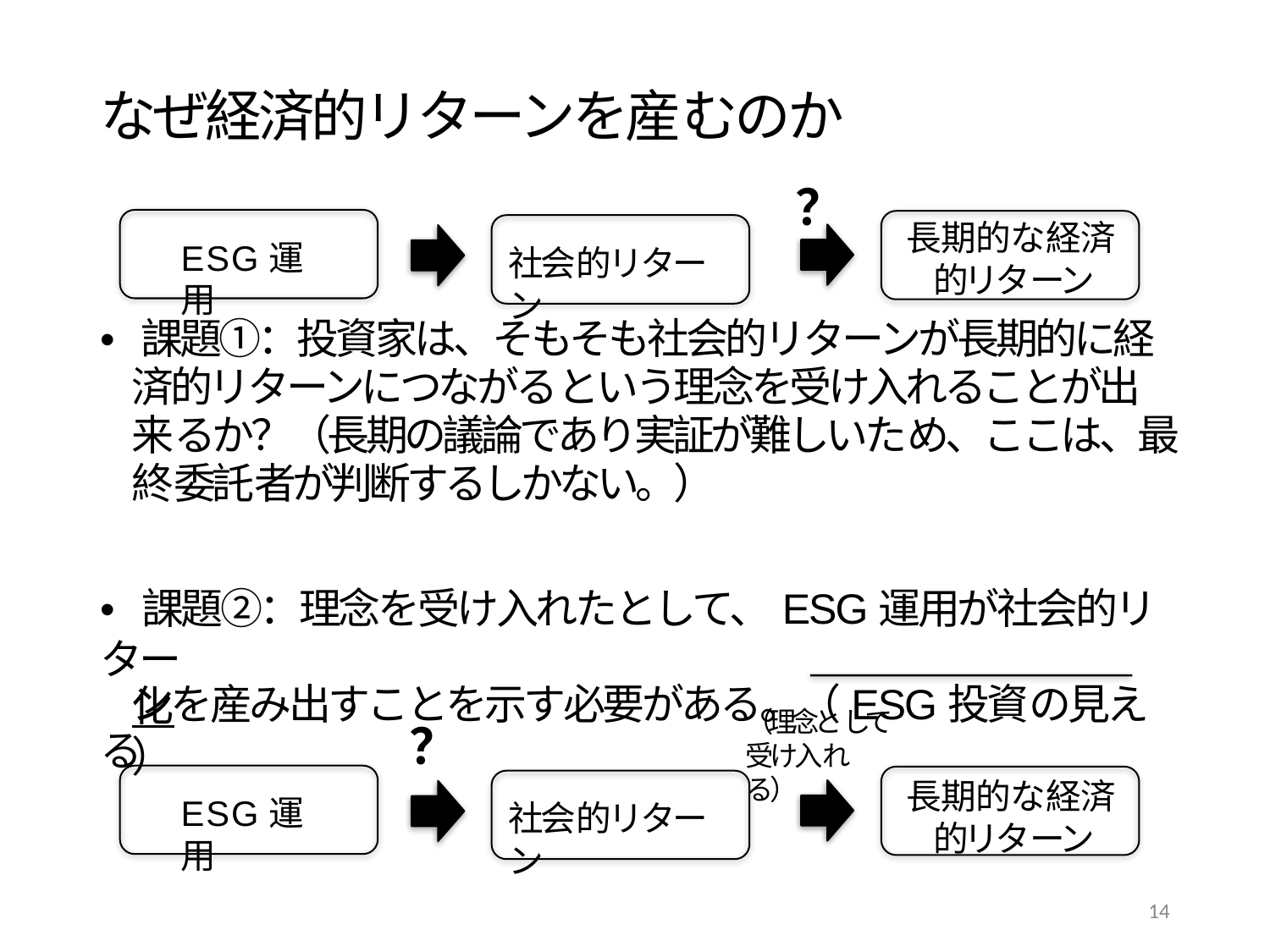

なぜ経済的リターンを産むのか
？

長期的な経済
的リターン

ESG運用
社会的リターン
• 課題①：投資家は、そもそも社会的リターンが長期的に経済的リターンにつながるという理念を受け入れることが出来るか？（長期の議論であり実証が難しいため、ここは、最終委託者が判断するしかない。）

• 課題②：理念を受け入れたとして、ESG運用が社会的リター
ンを産み出すことを示す必要がある。（ESG投資の見える

化）
（理念として
受け入れる）
？

長期的な経済
的リターン

ESG運用
社会的リターン
14